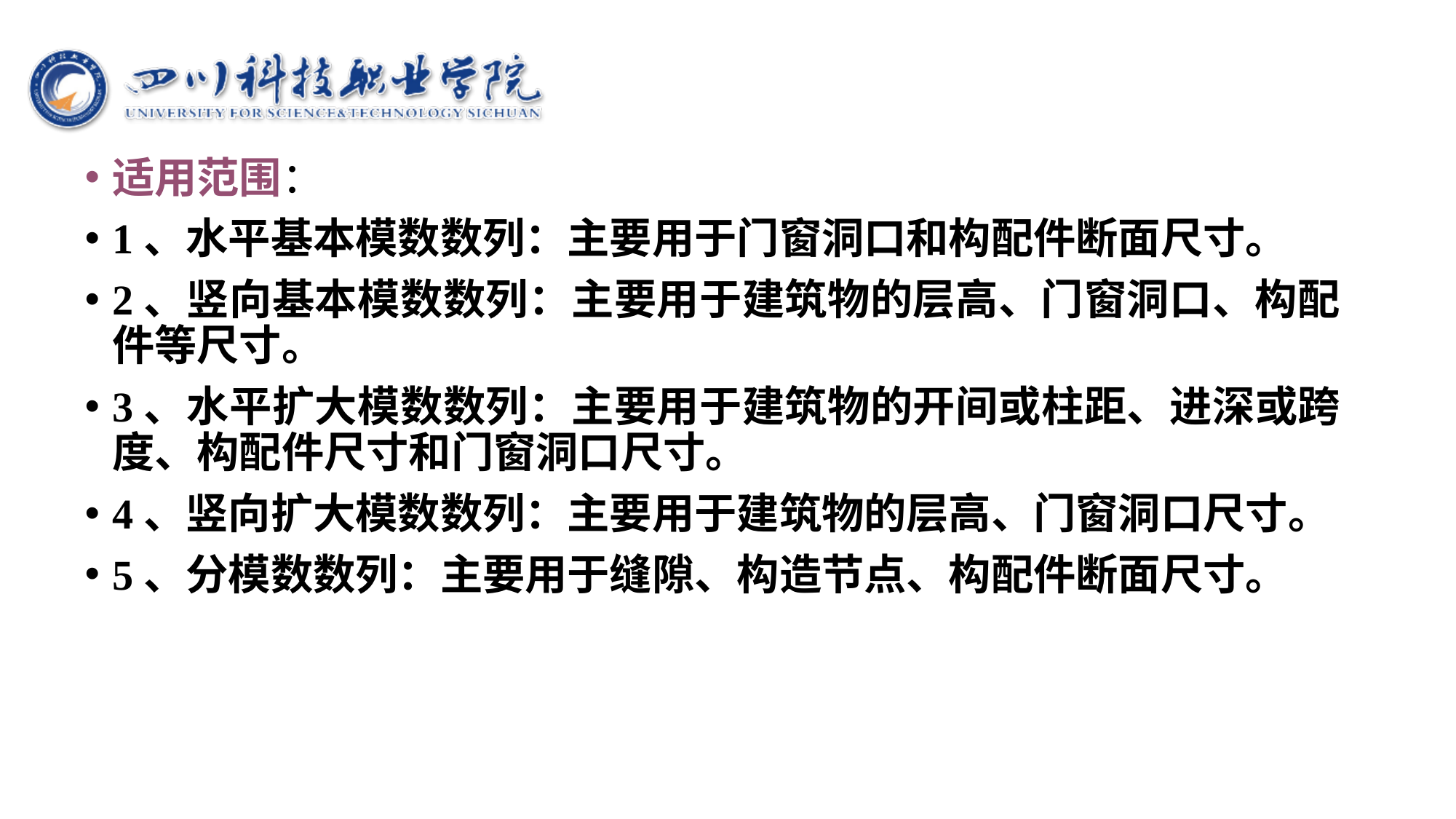

适用范围：
1、水平基本模数数列：主要用于门窗洞口和构配件断面尺寸。
2、竖向基本模数数列：主要用于建筑物的层高、门窗洞口、构配件等尺寸。
3、水平扩大模数数列：主要用于建筑物的开间或柱距、进深或跨度、构配件尺寸和门窗洞口尺寸。
4、竖向扩大模数数列：主要用于建筑物的层高、门窗洞口尺寸。
5、分模数数列：主要用于缝隙、构造节点、构配件断面尺寸。